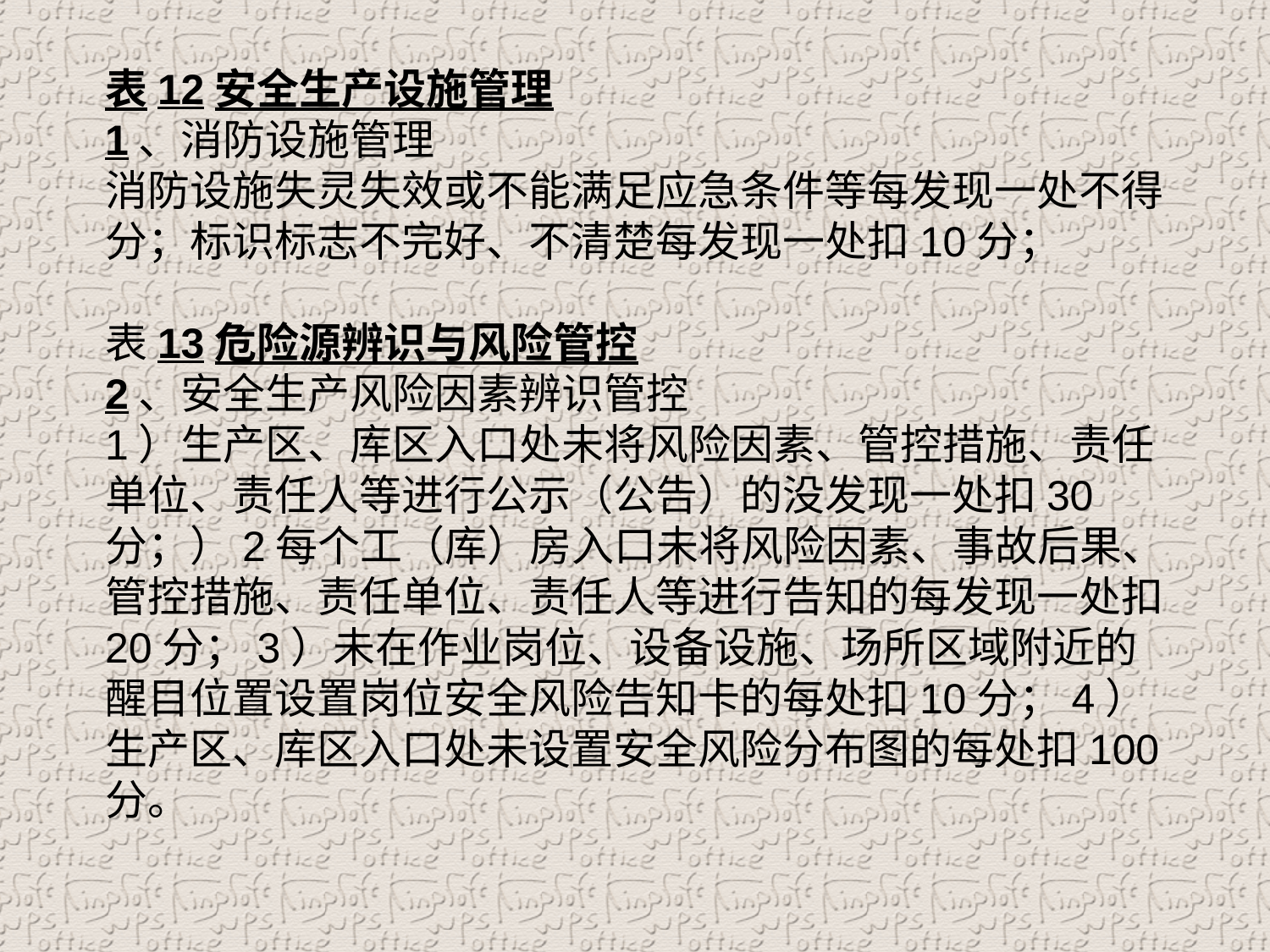

表12安全生产设施管理1、消防设施管理消防设施失灵失效或不能满足应急条件等每发现一处不得分；标识标志不完好、不清楚每发现一处扣10分； 表13危险源辨识与风险管控2、安全生产风险因素辨识管控1）生产区、库区入口处未将风险因素、管控措施、责任单位、责任人等进行公示（公告）的没发现一处扣30分；）2每个工（库）房入口未将风险因素、事故后果、管控措施、责任单位、责任人等进行告知的每发现一处扣20分；3）未在作业岗位、设备设施、场所区域附近的醒目位置设置岗位安全风险告知卡的每处扣10分；4）生产区、库区入口处未设置安全风险分布图的每处扣100分。